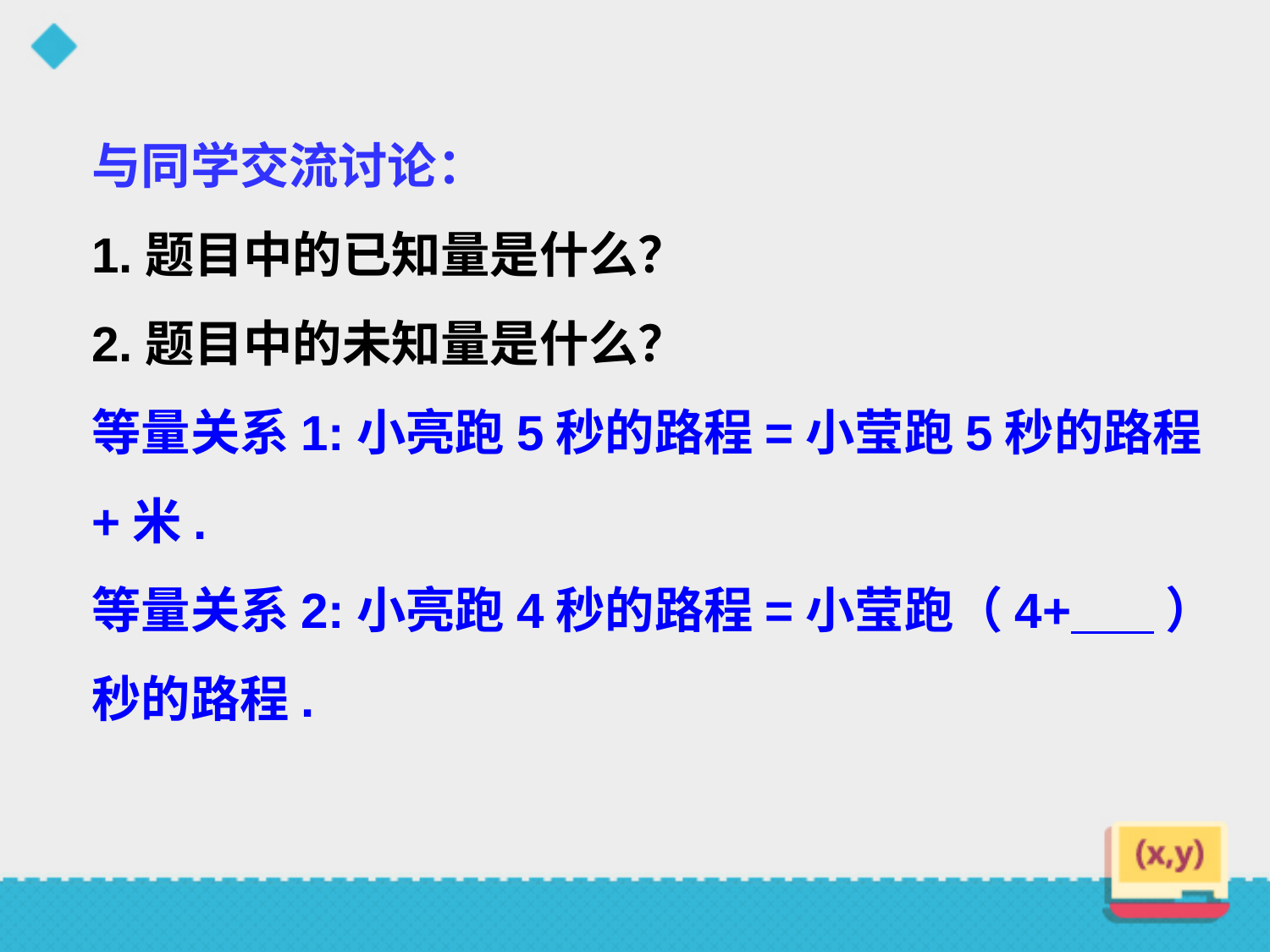

与同学交流讨论：
1.题目中的已知量是什么？
2.题目中的未知量是什么？
等量关系1:小亮跑5秒的路程=小莹跑5秒的路程+米.
等量关系2:小亮跑4秒的路程=小莹跑（4+      ）秒的路程.